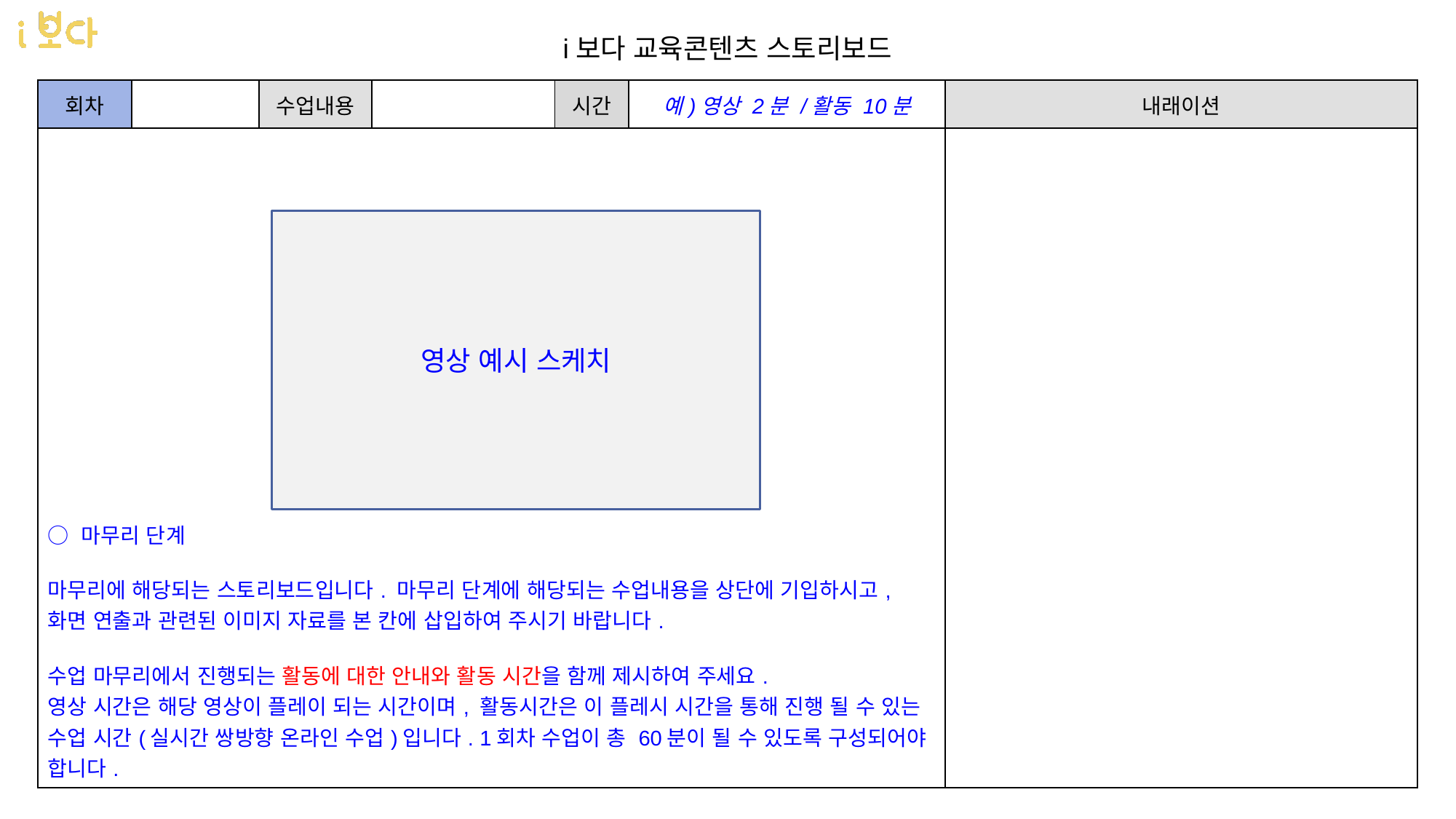

i보다 교육콘텐츠 스토리보드
| 회차 |  | 수업내용 |  | 시간 | 예)영상 2분 /활동 10분 | 내래이션 |
| --- | --- | --- | --- | --- | --- | --- |
| ○ 마무리 단계 마무리에 해당되는 스토리보드입니다. 마무리 단계에 해당되는 수업내용을 상단에 기입하시고, 화면 연출과 관련된 이미지 자료를 본 칸에 삽입하여 주시기 바랍니다. 수업 마무리에서 진행되는 활동에 대한 안내와 활동 시간을 함께 제시하여 주세요. 영상 시간은 해당 영상이 플레이 되는 시간이며, 활동시간은 이 플레시 시간을 통해 진행 될 수 있는 수업 시간(실시간 쌍방향 온라인 수업)입니다. 1회차 수업이 총 60분이 될 수 있도록 구성되어야 합니다. |  |  |  |  |  |  |
영상 예시 스케치